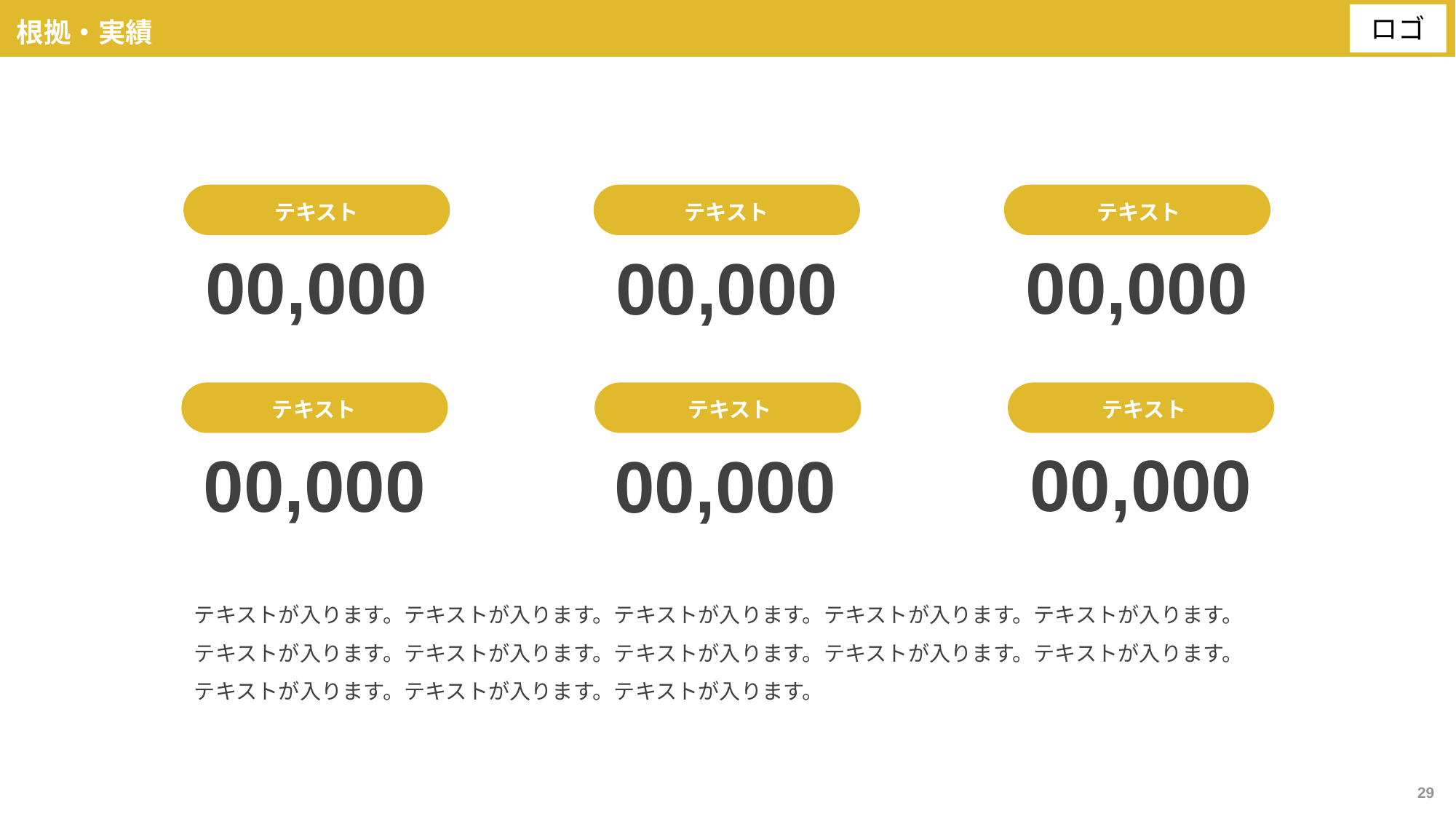

根拠・実績

テキスト
テキスト
テキスト
00,000
00,000
00,000

テキスト
テキスト
テキスト
00,000
00,000
00,000
テキストが入ります。テキストが入ります。テキストが入ります。テキストが入ります。テキストが入ります。テキストが入ります。テキストが入ります。テキストが入ります。テキストが入ります。テキストが入ります。テキストが入ります。テキストが入ります。テキストが入ります。
29